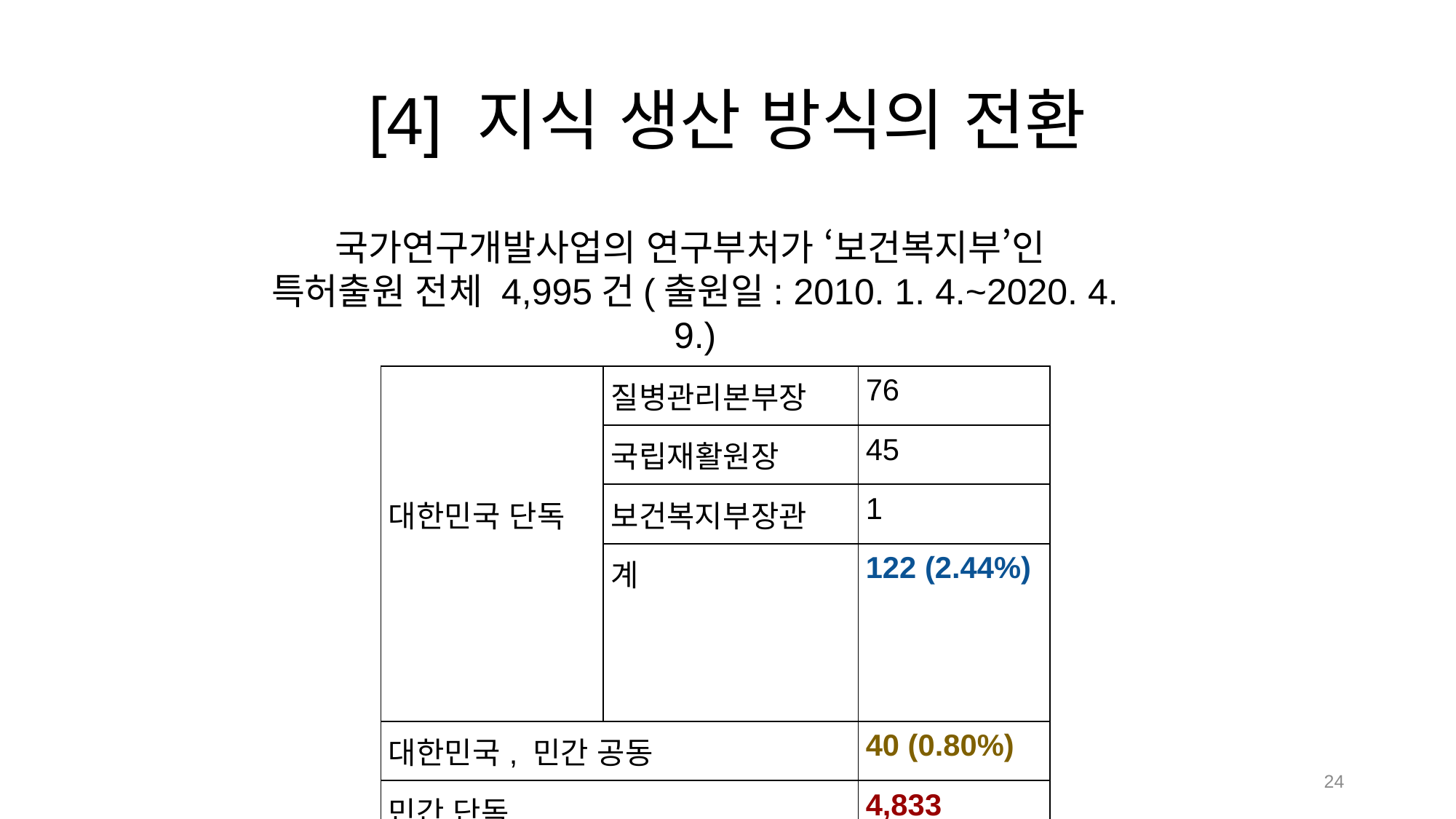

# [4] 지식 생산 방식의 전환

국가연구개발사업의 연구부처가 ‘보건복지부’인
특허출원 전체 4,995건(출원일: 2010. 1. 4.~2020. 4. 9.)

| 대한민국 단독 | 질병관리본부장 | 76 |
| --- | --- | --- |
|  | 국립재활원장 | 45 |
|  | 보건복지부장관 | 1 |
|  | 계 | 122 (2.44%) |
| 대한민국, 민간 공동 |  | 40 (0.80%) |
| 민간 단독 |  | 4,833 (96.76%) |
24